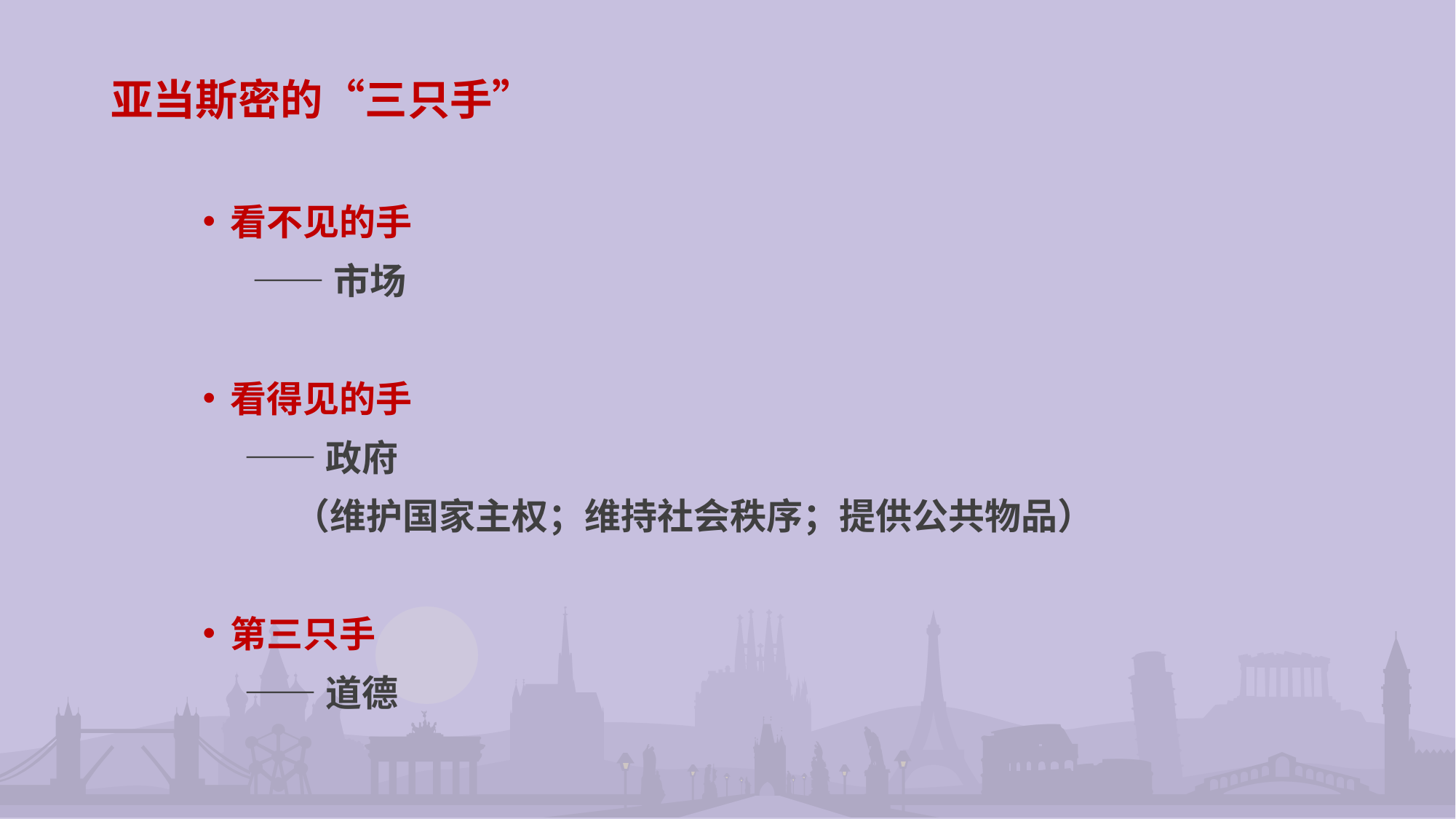

# 亚当斯密的“三只手”
看不见的手
      ——市场

看得见的手
     ——政府
          （维护国家主权；维持社会秩序；提供公共物品）

第三只手
     ——道德